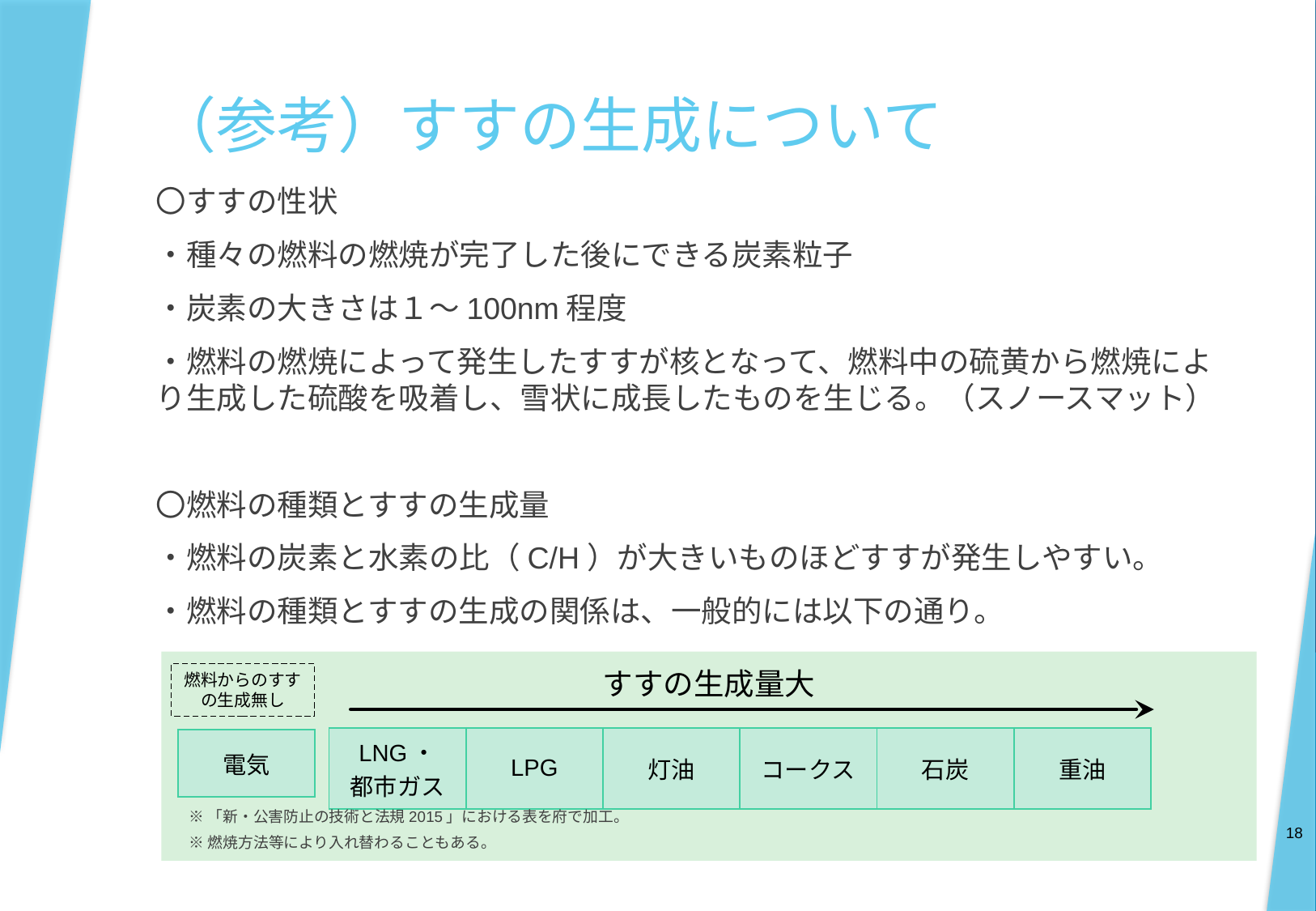

# （参考）すすの生成について
〇すすの性状
・種々の燃料の燃焼が完了した後にできる炭素粒子
・炭素の大きさは１～100nm程度
・燃料の燃焼によって発生したすすが核となって、燃料中の硫黄から燃焼により生成した硫酸を吸着し、雪状に成長したものを生じる。（スノースマット）

〇燃料の種類とすすの生成量
・燃料の炭素と水素の比（C/H）が大きいものほどすすが発生しやすい。
・燃料の種類とすすの生成の関係は、一般的には以下の通り。

すすの生成量大

燃料からのすすの生成無し

| LNG・ 都市ガス | LPG | 灯油 | コークス | 石炭 | 重油 |
| --- | --- | --- | --- | --- | --- |
| 電気 |
| --- |
18
※「新・公害防止の技術と法規2015」における表を府で加工。
※燃焼方法等により入れ替わることもある。